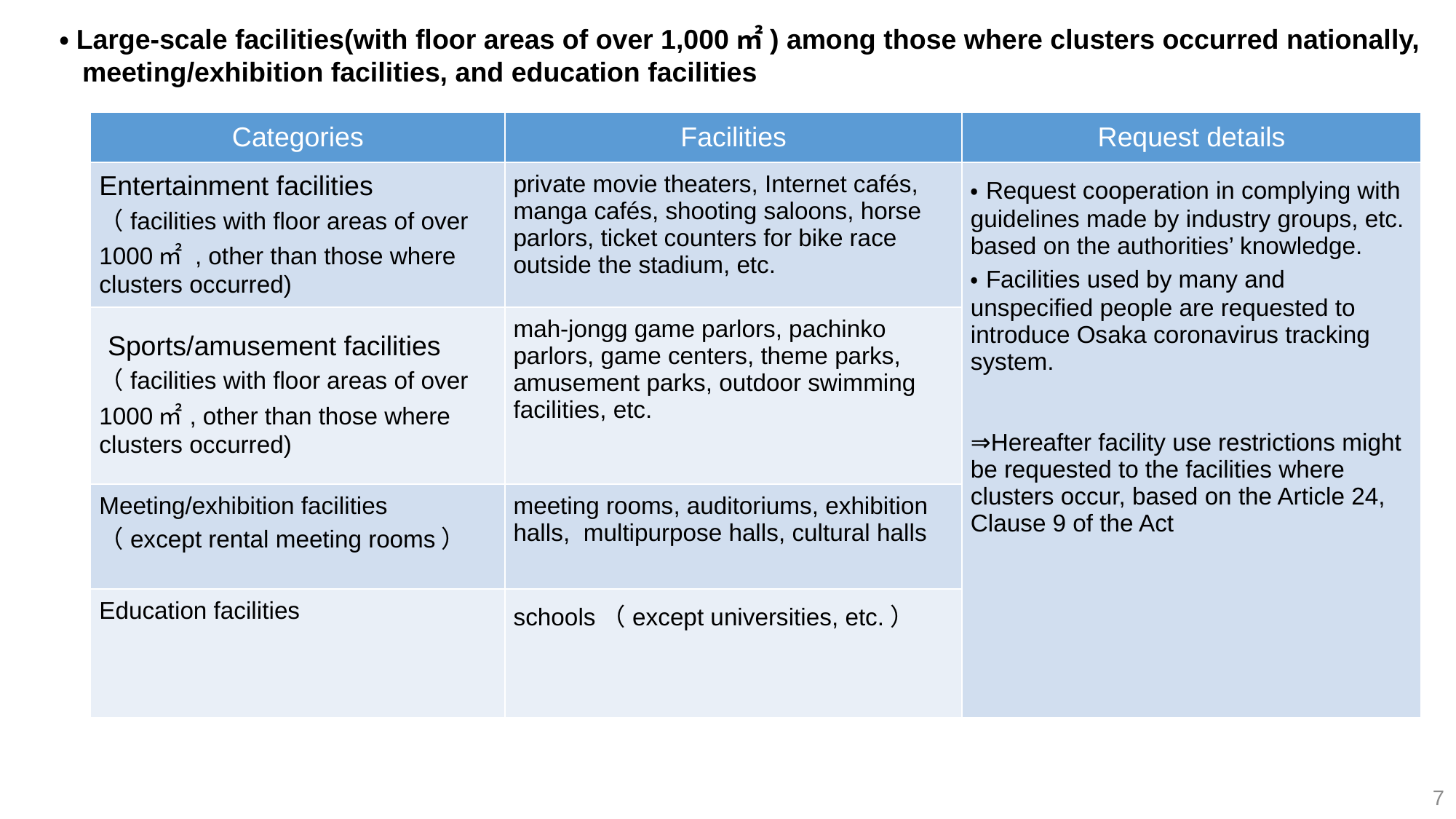

・Large-scale facilities(with floor areas of over 1,000㎡) among those where clusters occurred nationally,
   meeting/exhibition facilities, and education facilities
| Categories | Facilities | Request details |
| --- | --- | --- |
| Entertainment facilities （facilities with floor areas of over 1000㎡ , other than those where clusters occurred) | private movie theaters, Internet cafés, manga cafés, shooting saloons, horse parlors, ticket counters for bike race outside the stadium, etc. | ・Request cooperation in complying with guidelines made by industry groups, etc. based on the authorities’ knowledge. ・Facilities used by many and unspecified people are requested to introduce Osaka coronavirus tracking system. ⇒Hereafter facility use restrictions might be requested to the facilities where clusters occur, based on the Article 24, Clause 9 of the Act |
| Sports/amusement facilities （facilities with floor areas of over 1000㎡, other than those where clusters occurred) | mah-jongg game parlors, pachinko parlors, game centers, theme parks, amusement parks, outdoor swimming facilities, etc. |  |
| Meeting/exhibition facilities （except rental meeting rooms） | meeting rooms, auditoriums, exhibition halls, multipurpose halls, cultural halls |  |
| Education facilities | schools（except universities, etc.） |  |
7